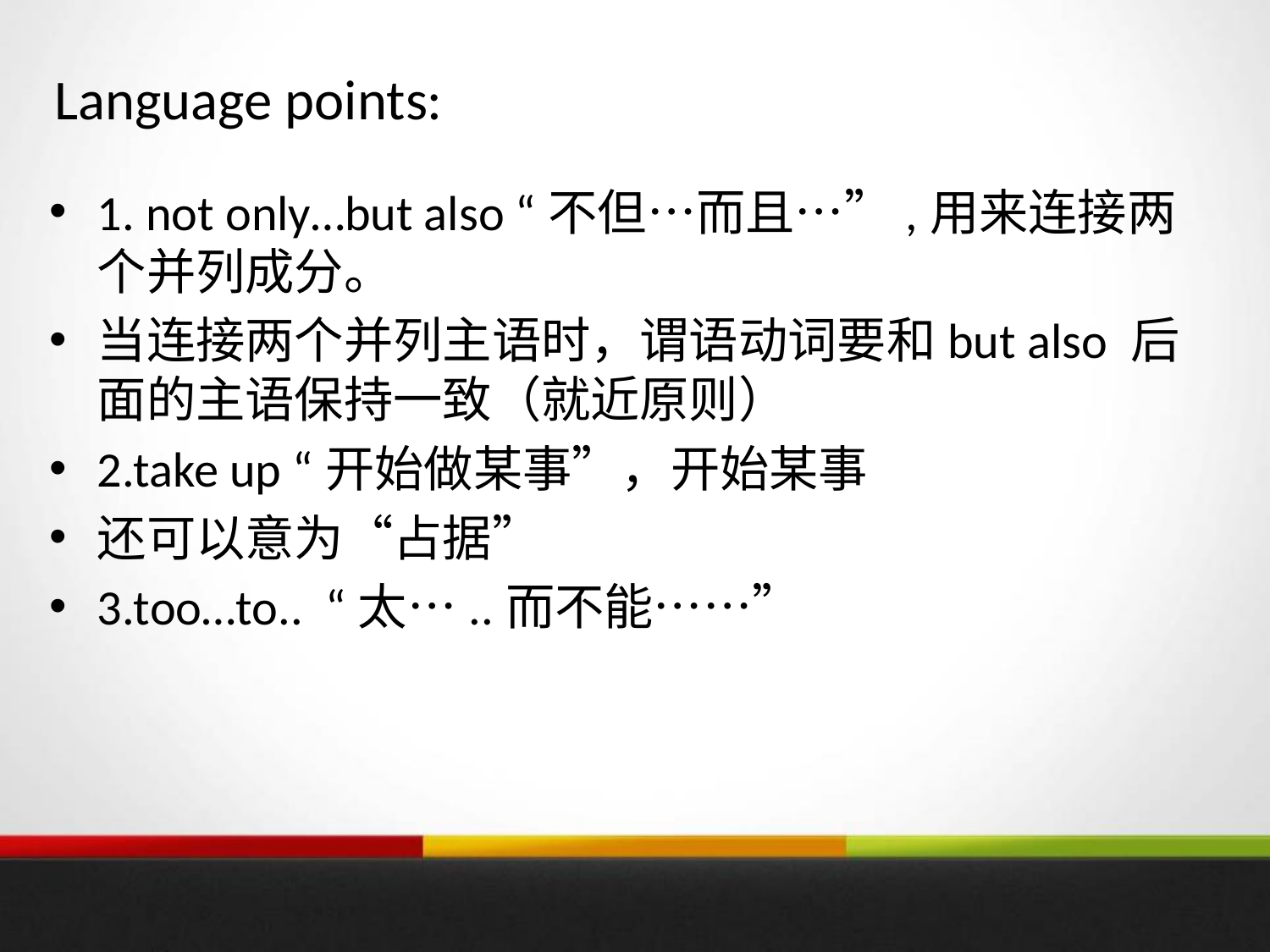

# Language points:
1. not only…but also “不但…而且…”,用来连接两个并列成分。
当连接两个并列主语时，谓语动词要和but also 后面的主语保持一致（就近原则）
2.take up “开始做某事”，开始某事
还可以意为“占据”
3.too…to..  “太…..而不能……”